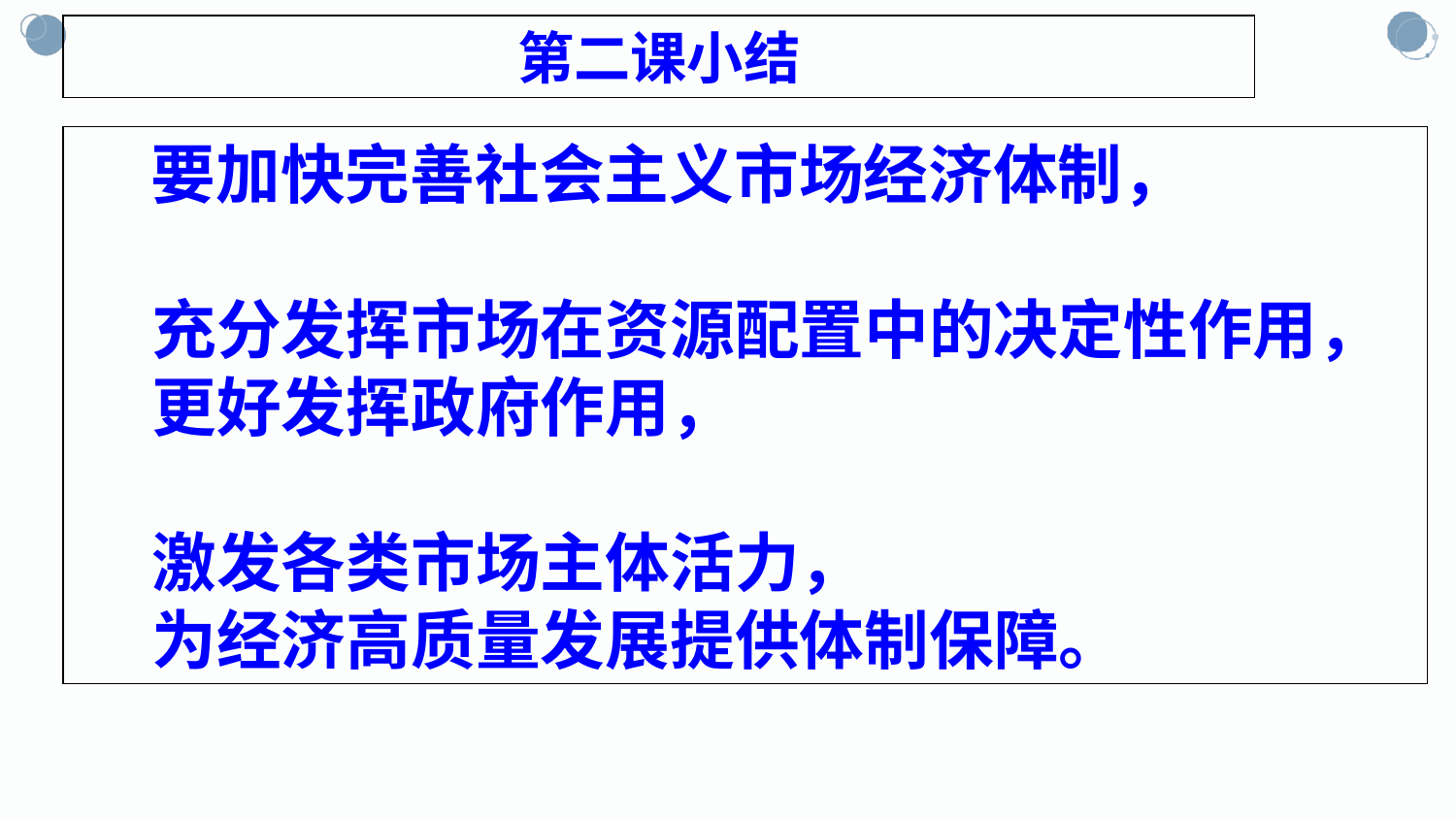

第二课小结
     要加快完善社会主义市场经济体制，

    充分发挥市场在资源配置中的决定性作用，
    更好发挥政府作用，

    激发各类市场主体活力，
    为经济高质量发展提供体制保障。